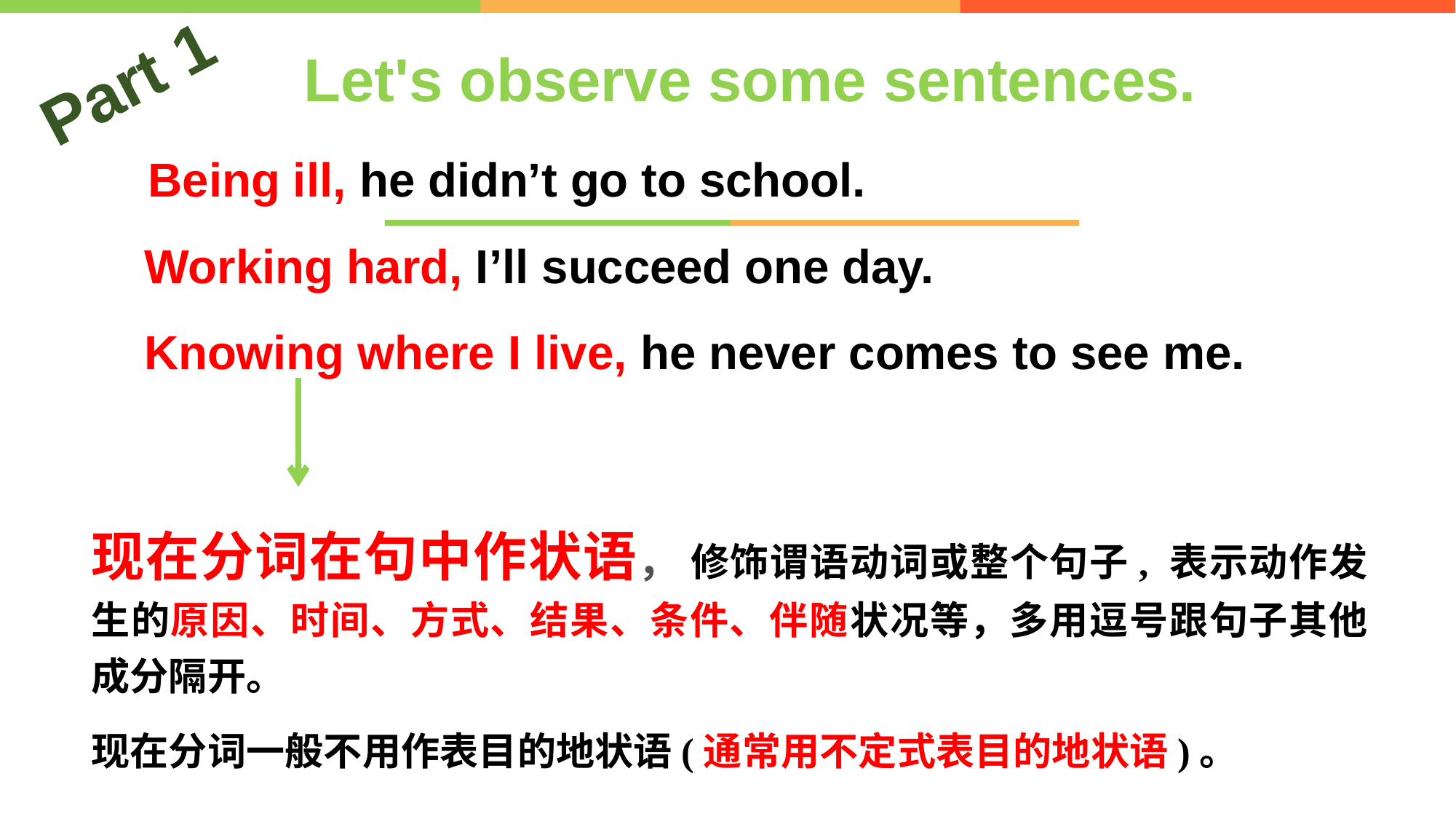

# Let's observe some sentences.
Part 1
  Being ill, he didn’t go to school.
    Working hard, I’ll succeed one day.
    Knowing where I live, he never comes to see me.

现在分词在句中作状语， 修饰谓语动词或整个句子, 表示动作发生的原因、时间、方式、结果、条件、伴随状况等，多用逗号跟句子其他成分隔开。
现在分词一般不用作表目的地状语(通常用不定式表目的地状语)。